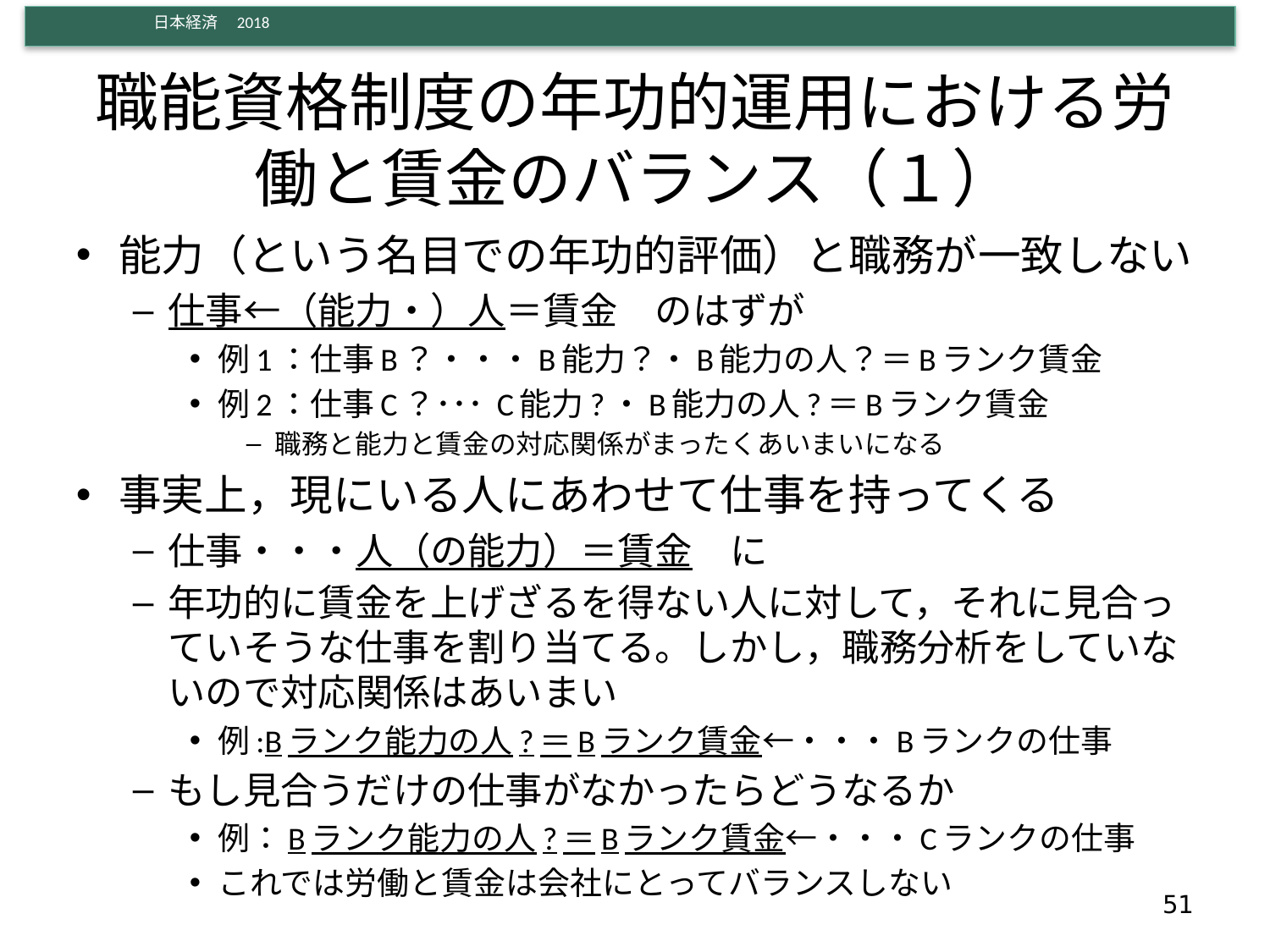

# 職能資格制度の年功的運用における労働と賃金のバランス（１）
能力（という名目での年功的評価）と職務が一致しない
仕事←（能力・）人＝賃金　のはずが
例1：仕事B？・・・B能力？・B能力の人？＝Bランク賃金
例2：仕事C？･･･ C能力?・B能力の人?＝Bランク賃金
職務と能力と賃金の対応関係がまったくあいまいになる
事実上，現にいる人にあわせて仕事を持ってくる
仕事・・・人（の能力）＝賃金　に
年功的に賃金を上げざるを得ない人に対して，それに見合っていそうな仕事を割り当てる。しかし，職務分析をしていないので対応関係はあいまい
例:Bランク能力の人?＝Bランク賃金←・・・Bランクの仕事
もし見合うだけの仕事がなかったらどうなるか
例：Bランク能力の人?＝Bランク賃金←・・・Cランクの仕事
これでは労働と賃金は会社にとってバランスしない

51